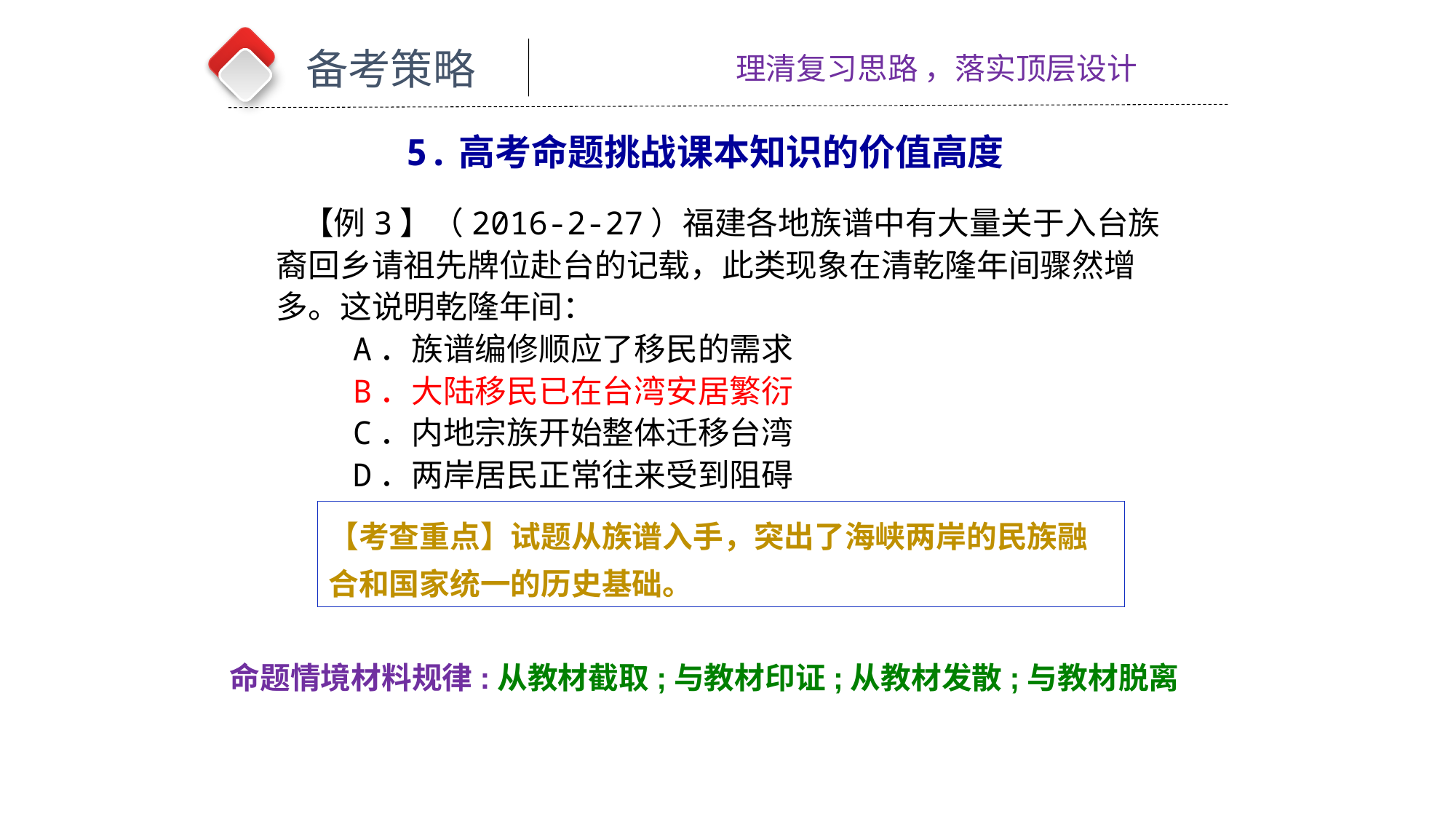

备考策略
理清复习思路 ，落实顶层设计

5.高考命题挑战课本知识的价值高度
    【例3】（2016-2-27）福建各地族谱中有大量关于入台族裔回乡请祖先牌位赴台的记载，此类现象在清乾隆年间骤然增多。这说明乾隆年间：
    A．族谱编修顺应了移民的需求
    B．大陆移民已在台湾安居繁衍
    C．内地宗族开始整体迁移台湾
    D．两岸居民正常往来受到阻碍
【考查重点】试题从族谱入手，突出了海峡两岸的民族融合和国家统一的历史基础。
命题情境材料规律:从教材截取;与教材印证;从教材发散;与教材脱离